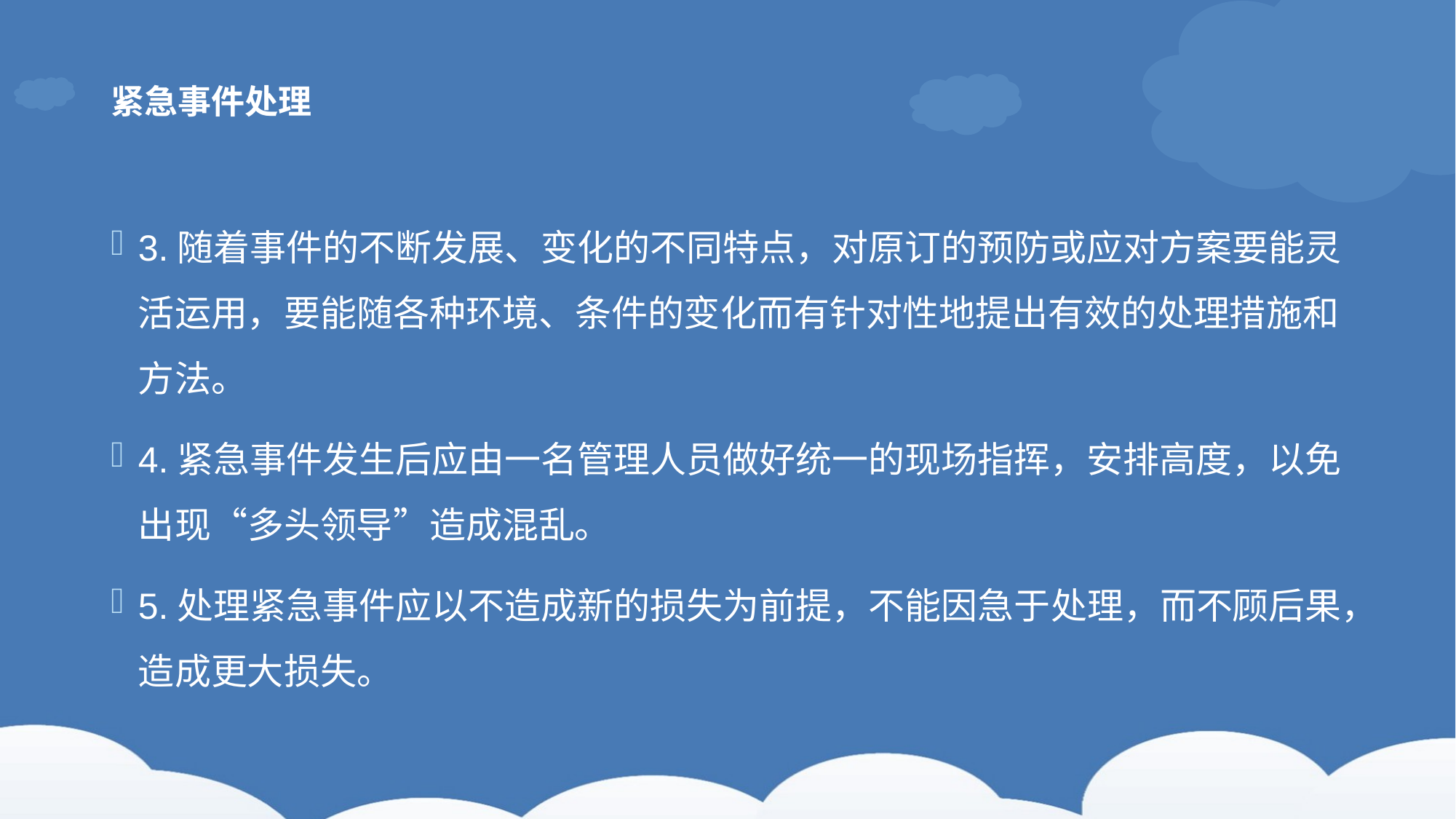

# 紧急事件处理
3.随着事件的不断发展、变化的不同特点，对原订的预防或应对方案要能灵活运用，要能随各种环境、条件的变化而有针对性地提出有效的处理措施和方法。
4.紧急事件发生后应由一名管理人员做好统一的现场指挥，安排高度，以免出现“多头领导”造成混乱。
5.处理紧急事件应以不造成新的损失为前提，不能因急于处理，而不顾后果，造成更大损失。